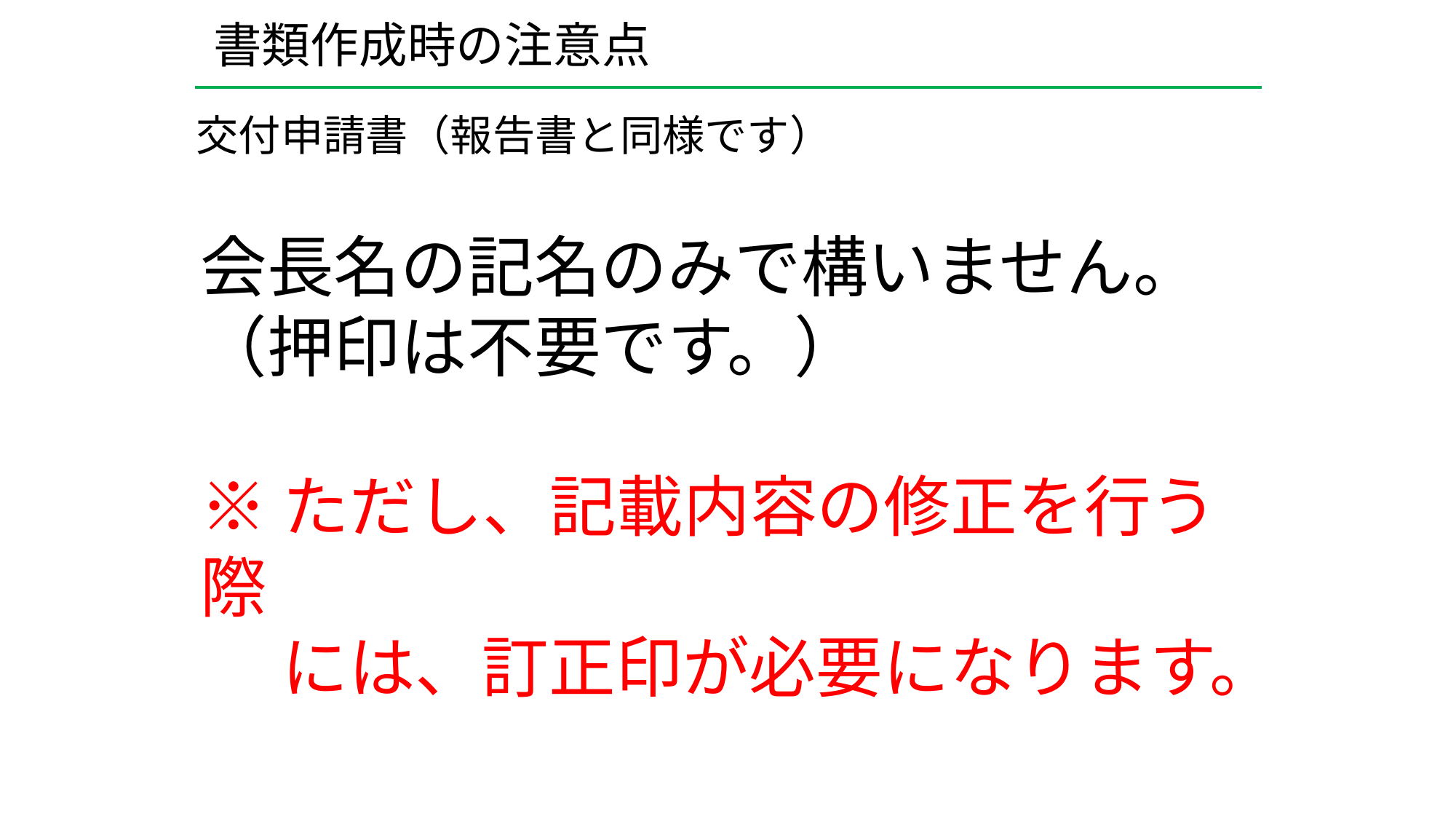

書類作成時の注意点
交付申請書（報告書と同様です）
会長名の記名のみで構いません。
（押印は不要です。）

※ただし、記載内容の修正を行う際
　 には、訂正印が必要になります。